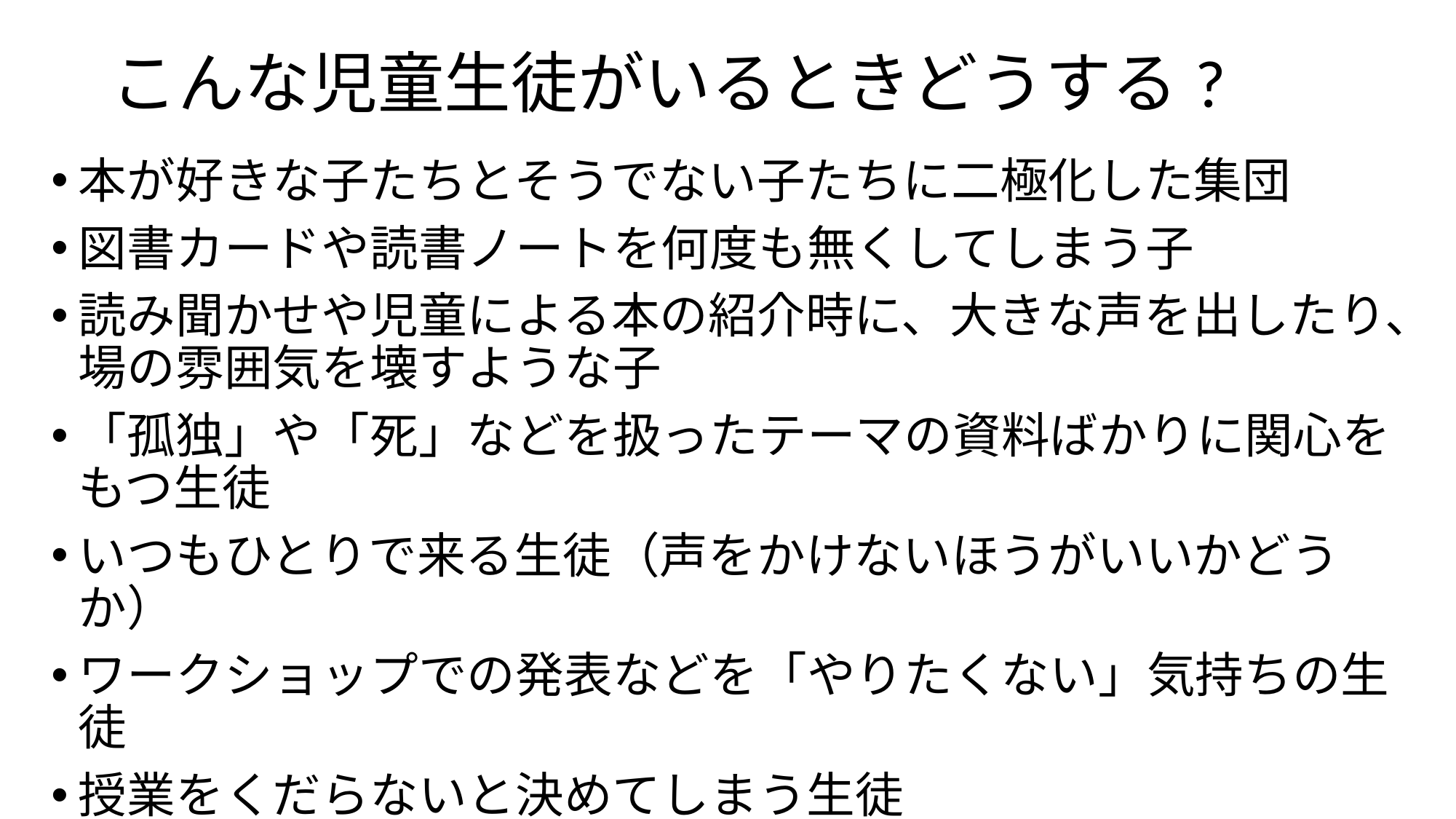

# こんな児童生徒がいるときどうする?
本が好きな子たちとそうでない子たちに二極化した集団
図書カードや読書ノートを何度も無くしてしまう子
読み聞かせや児童による本の紹介時に、大きな声を出したり、場の雰囲気を壊すような子
「孤独」や「死」などを扱ったテーマの資料ばかりに関心をもつ生徒
いつもひとりで来る生徒（声をかけないほうがいいかどうか）
ワークショップでの発表などを「やりたくない」気持ちの生徒
授業をくだらないと決めてしまう生徒
出来ない事への恐怖のある生徒